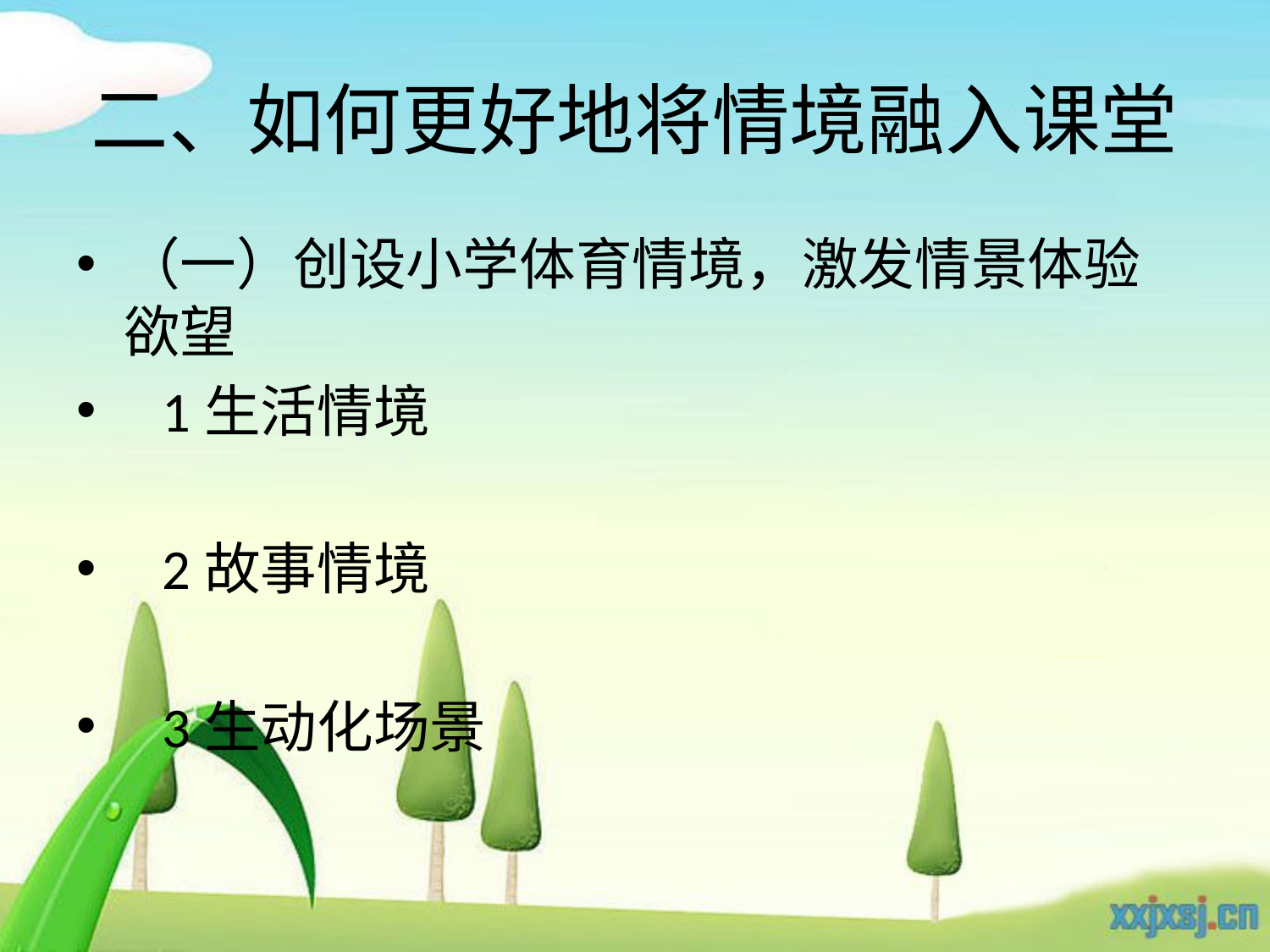

# 二、如何更好地将情境融入课堂
（一）创设小学体育情境，激发情景体验欲望
   1生活情境

   2故事情境

   3生动化场景